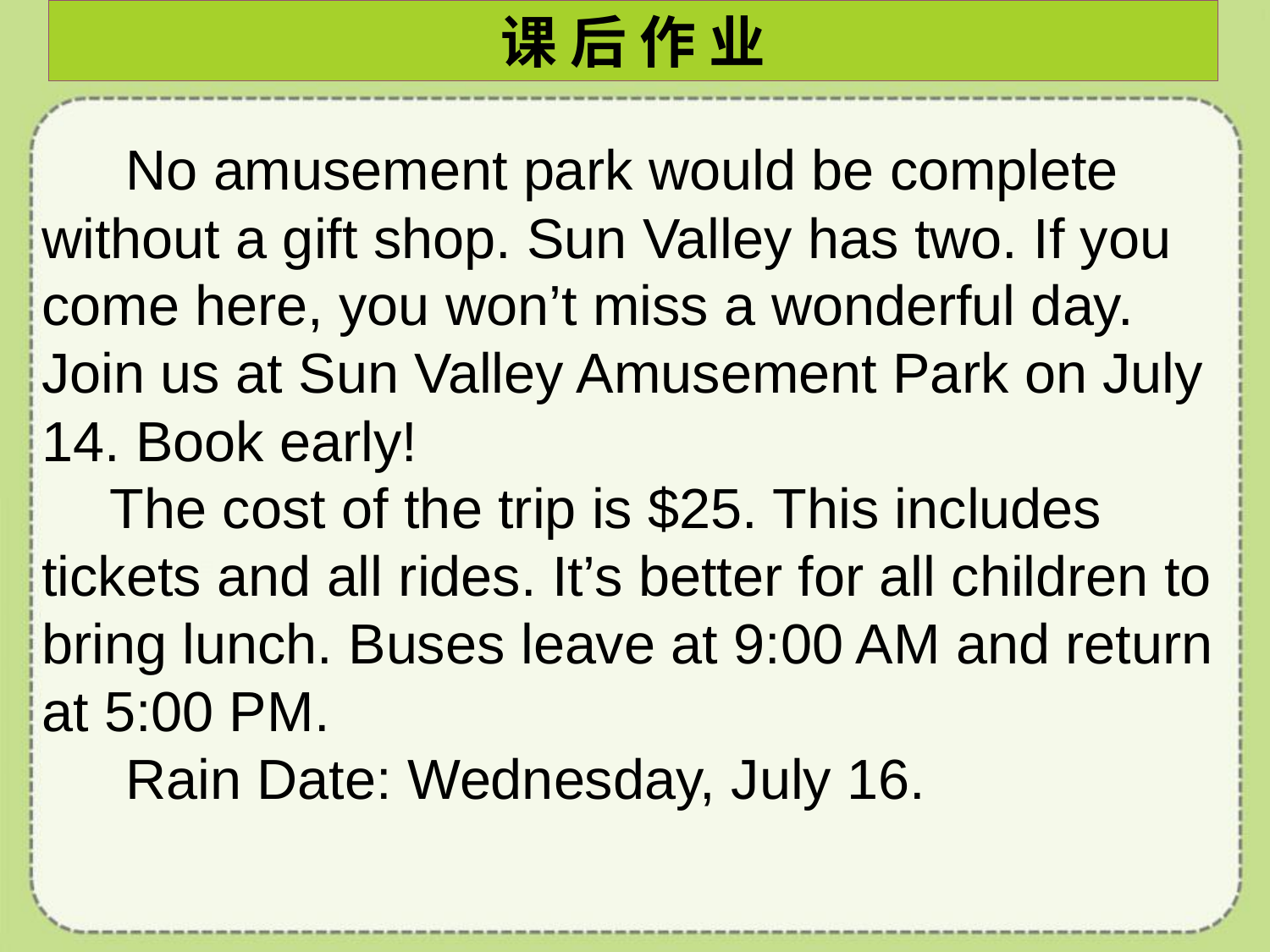

课 后 作 业
   No amusement park would be complete without a gift shop. Sun Valley has two. If you come here, you won’t miss a wonderful day. Join us at Sun Valley Amusement Park on July 14. Book early!
  The cost of the trip is $25. This includes tickets and all rides. It’s better for all children to bring lunch. Buses leave at 9:00 AM and return at 5:00 PM.
   Rain Date: Wednesday, July 16.